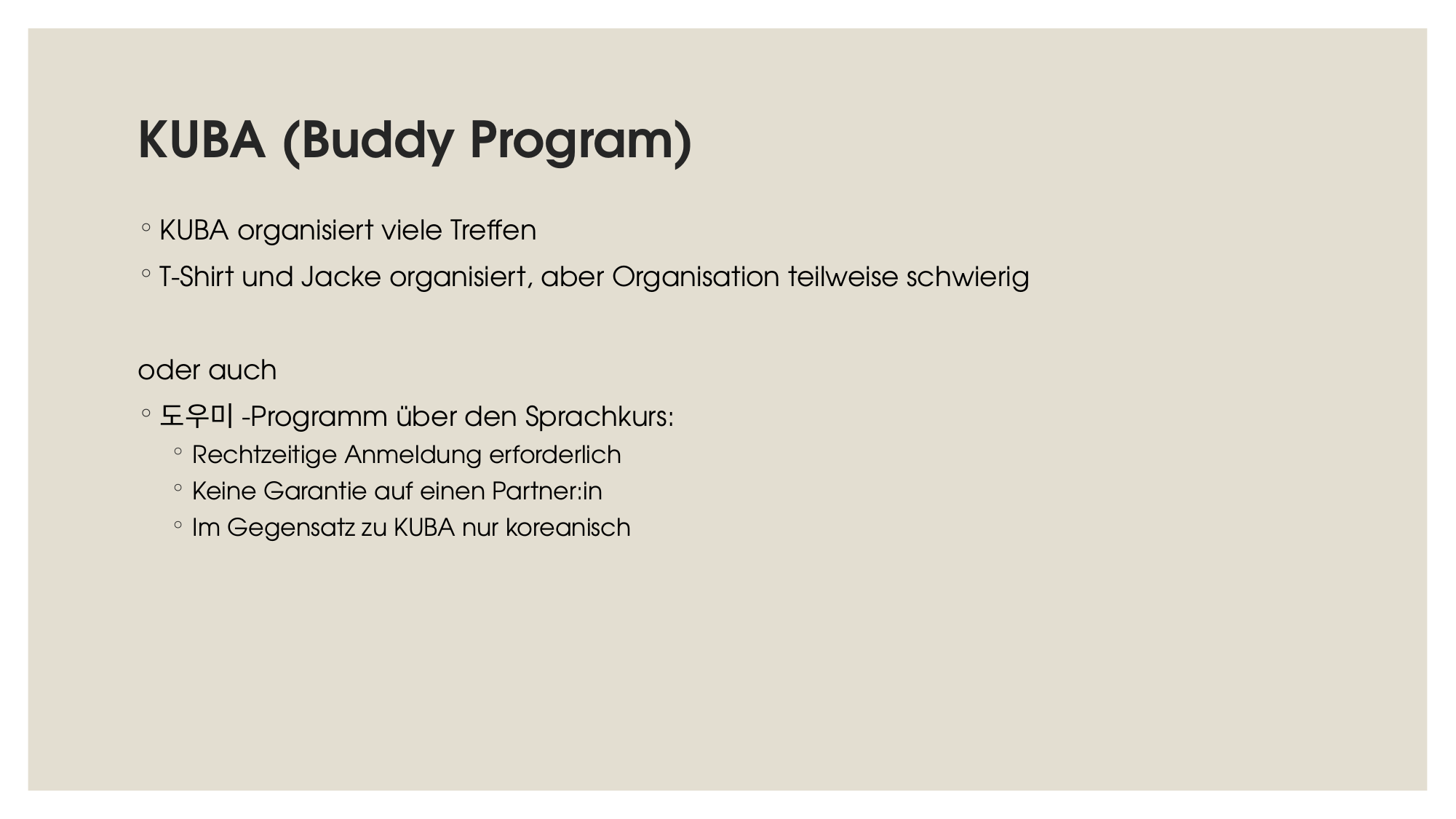

# KUBA (Buddy Program)
KUBA organisiert viele Treffen
T-Shirt und Jacke organisiert, aber Organisation teilweise schwierig

oder auch
도우미-Programm über den Sprachkurs:
Rechtzeitige Anmeldung erforderlich
Keine Garantie auf einen Partner:in
Im Gegensatz zu KUBA nur koreanisch